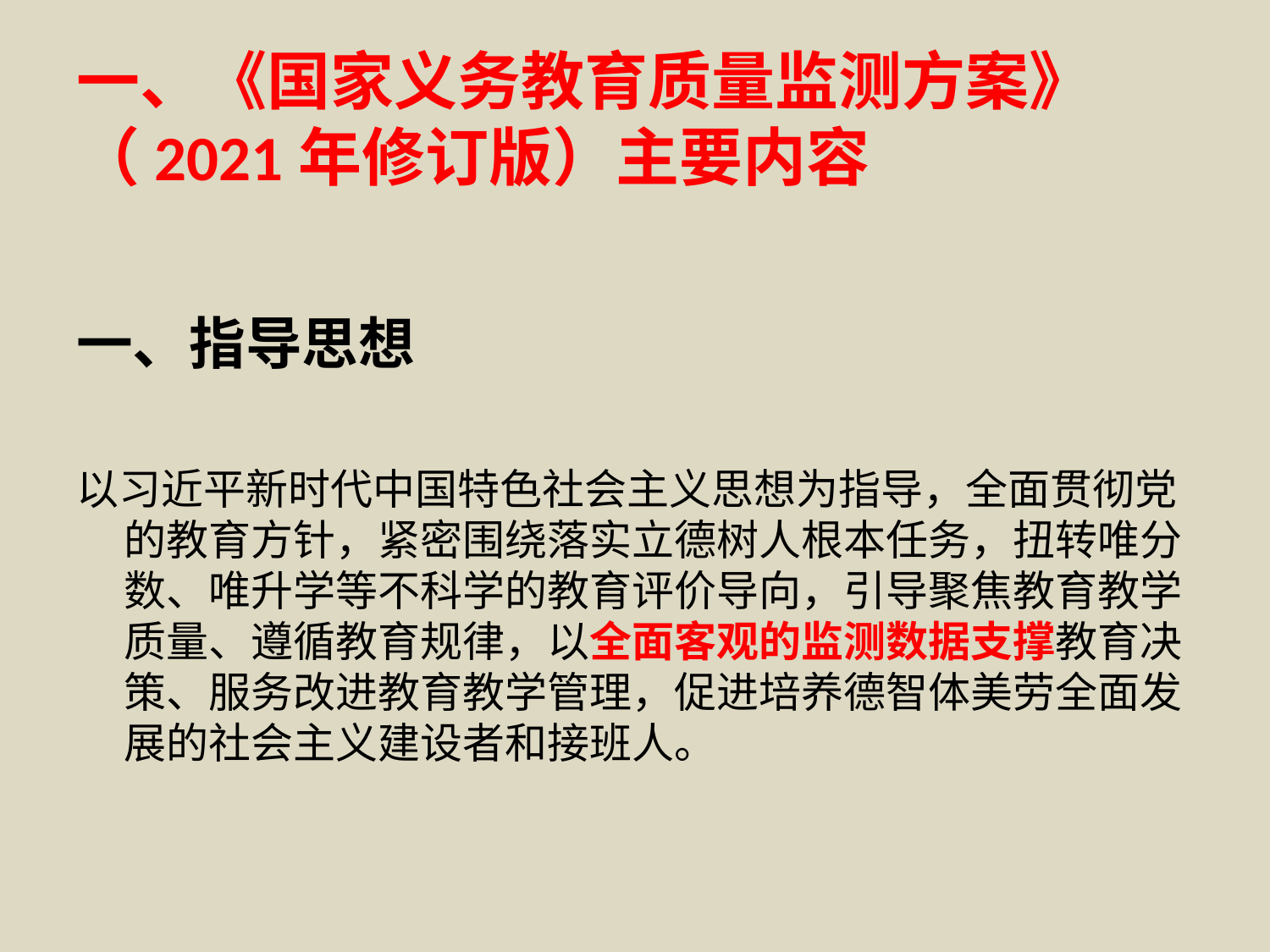

# 一、《国家义务教育质量监测方案》（2021年修订版）主要内容

一、指导思想

以习近平新时代中国特色社会主义思想为指导，全面贯彻党的教育方针，紧密围绕落实立德树人根本任务，扭转唯分数、唯升学等不科学的教育评价导向，引导聚焦教育教学质量、遵循教育规律，以全面客观的监测数据支撑教育决策、服务改进教育教学管理，促进培养德智体美劳全面发展的社会主义建设者和接班人。